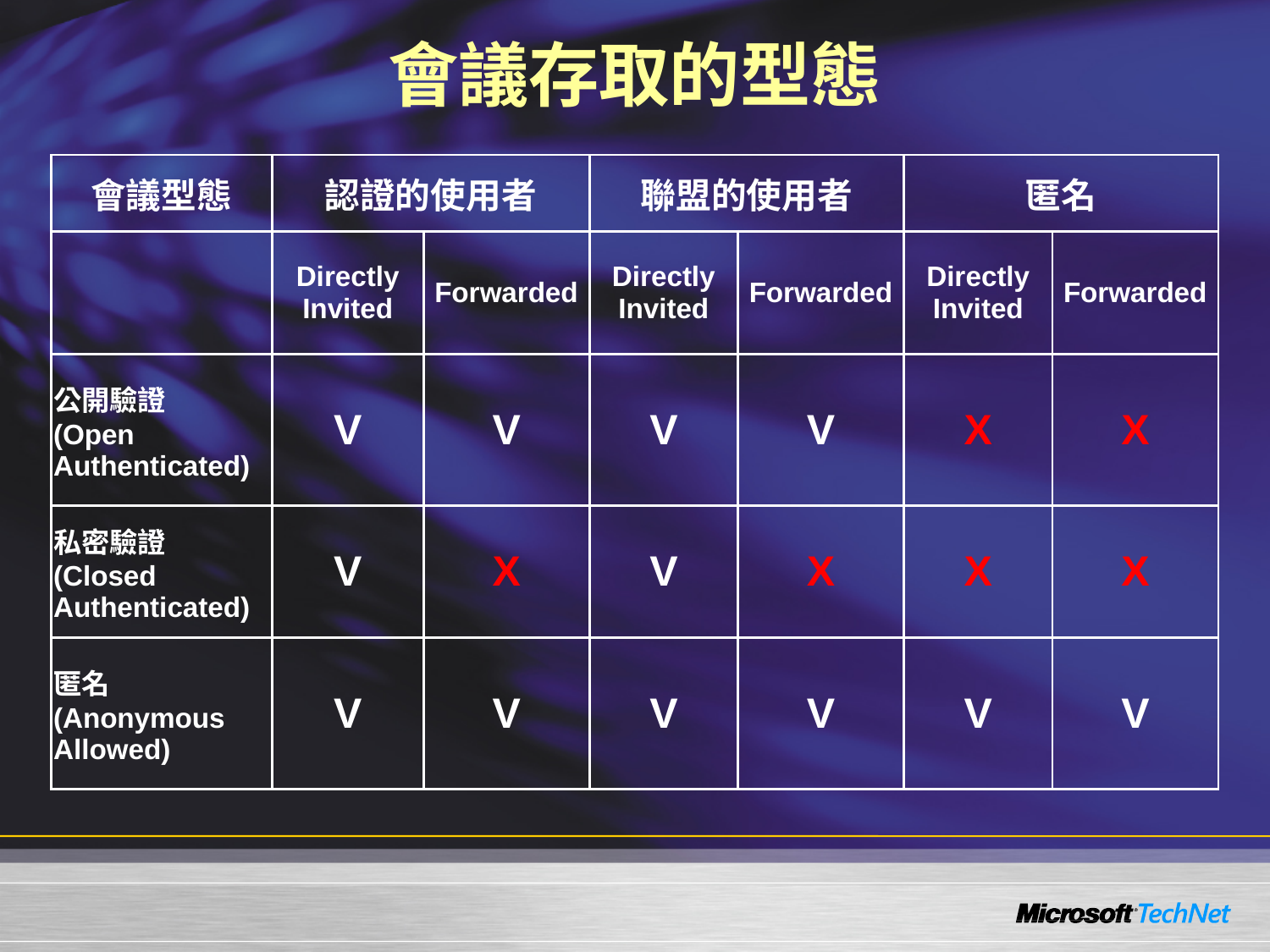

# 會議存取的型態
| 會議型態 | 認證的使用者 |  | 聯盟的使用者 |  | 匿名 |  |
| --- | --- | --- | --- | --- | --- | --- |
|  | Directly Invited | Forwarded | Directly Invited | Forwarded | Directly Invited | Forwarded |
| 公開驗證 (Open Authenticated) | V | V | V | V | X | X |
| 私密驗證 (Closed Authenticated) | V | X | V | X | X | X |
| 匿名  (Anonymous Allowed) | V | V | V | V | V | V |